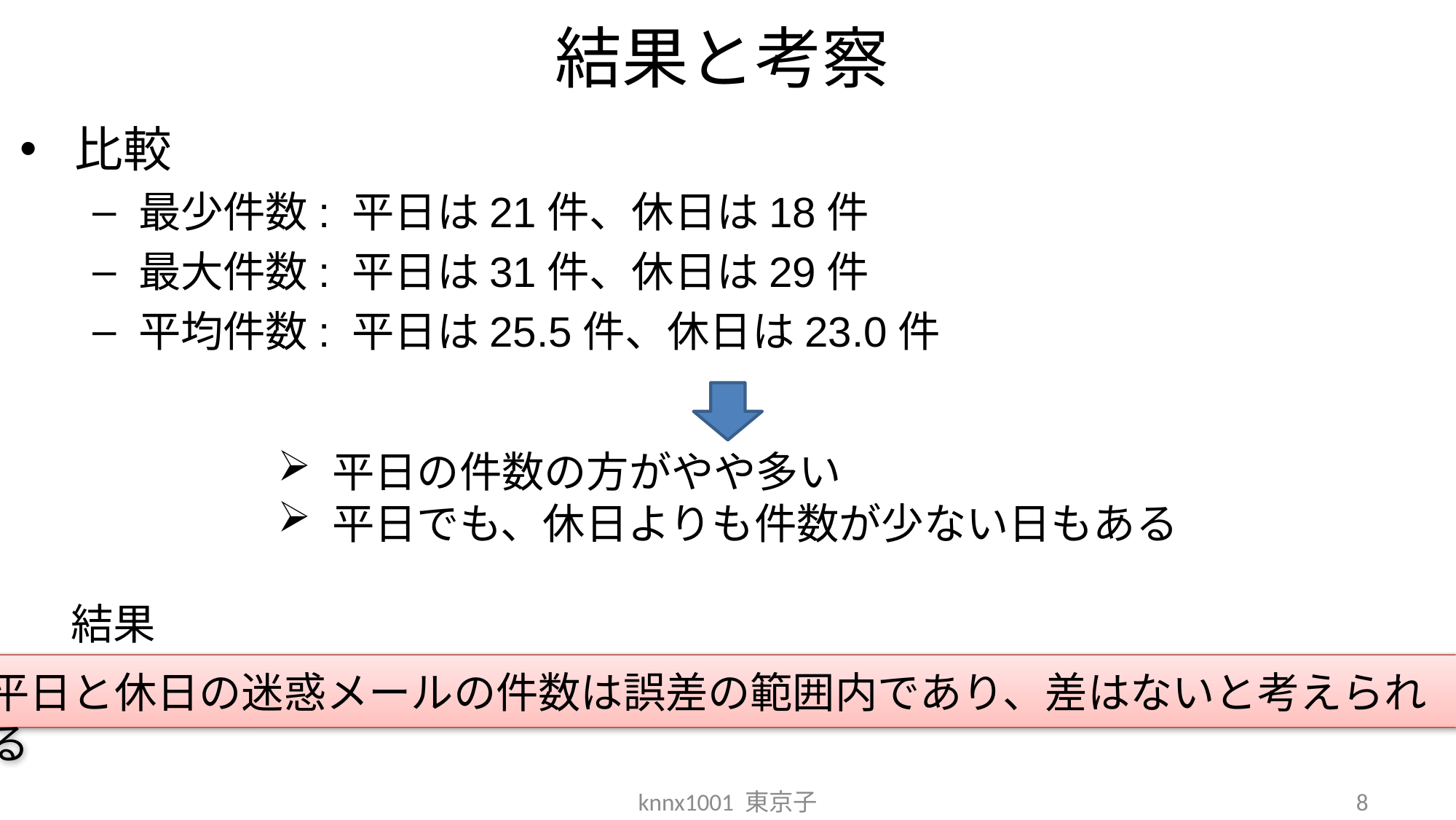

# 結果と考察
比較
最少件数: 平日は21件、休日は18件
最大件数: 平日は31件、休日は29件
平均件数: 平日は25.5件、休日は23.0件

平日の件数の方がやや多い
平日でも、休日よりも件数が少ない日もある
結果
平日と休日の迷惑メールの件数は誤差の範囲内であり、差はないと考えられる
knnx1001 東京子
8